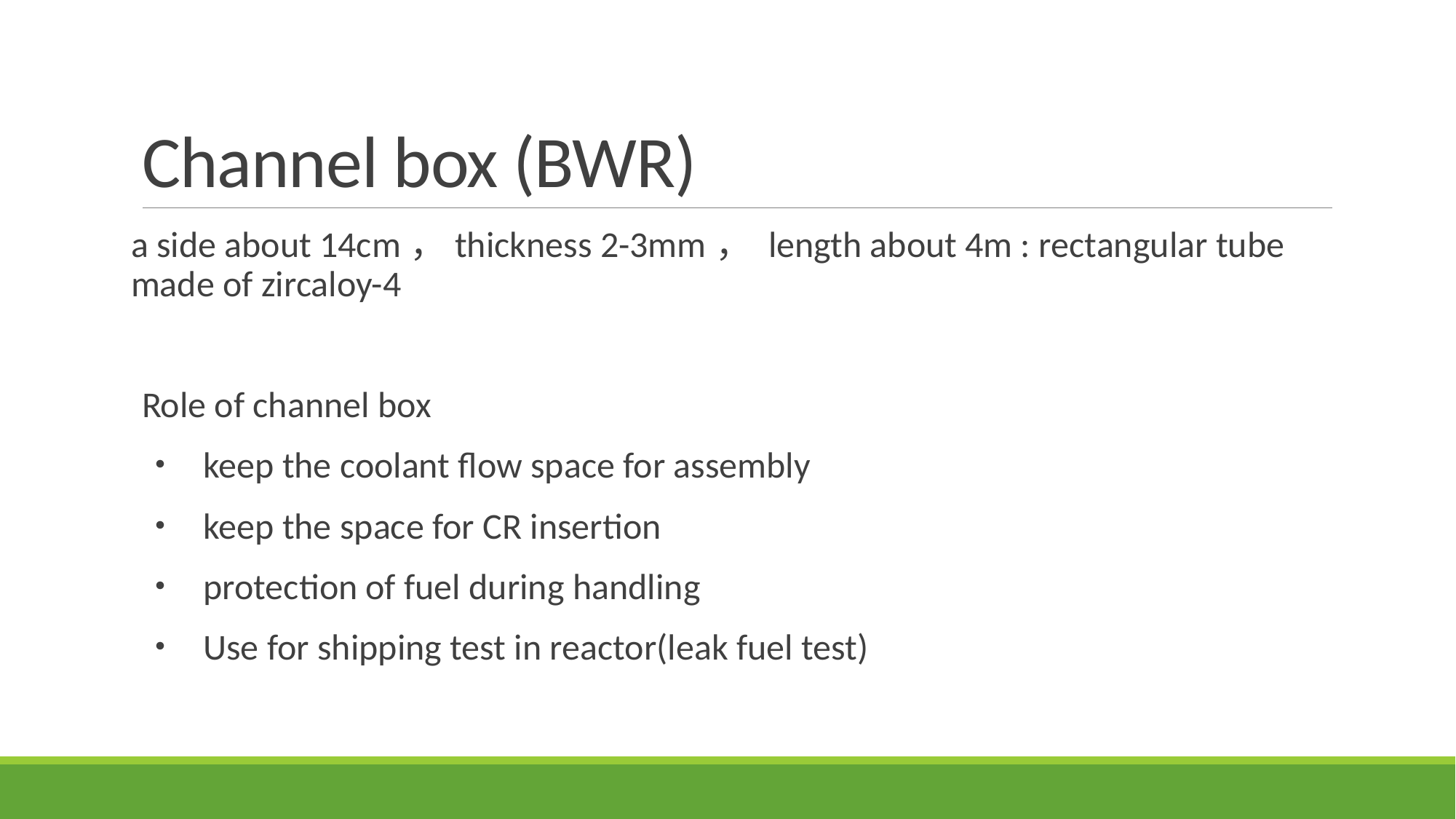

# Channel box (BWR)
a side about 14cm，thickness 2-3mm， length about 4m : rectangular tube made of zircaloy-4

Role of channel box
・  keep the coolant flow space for assembly
・  keep the space for CR insertion
・  protection of fuel during handling
・  Use for shipping test in reactor(leak fuel test)